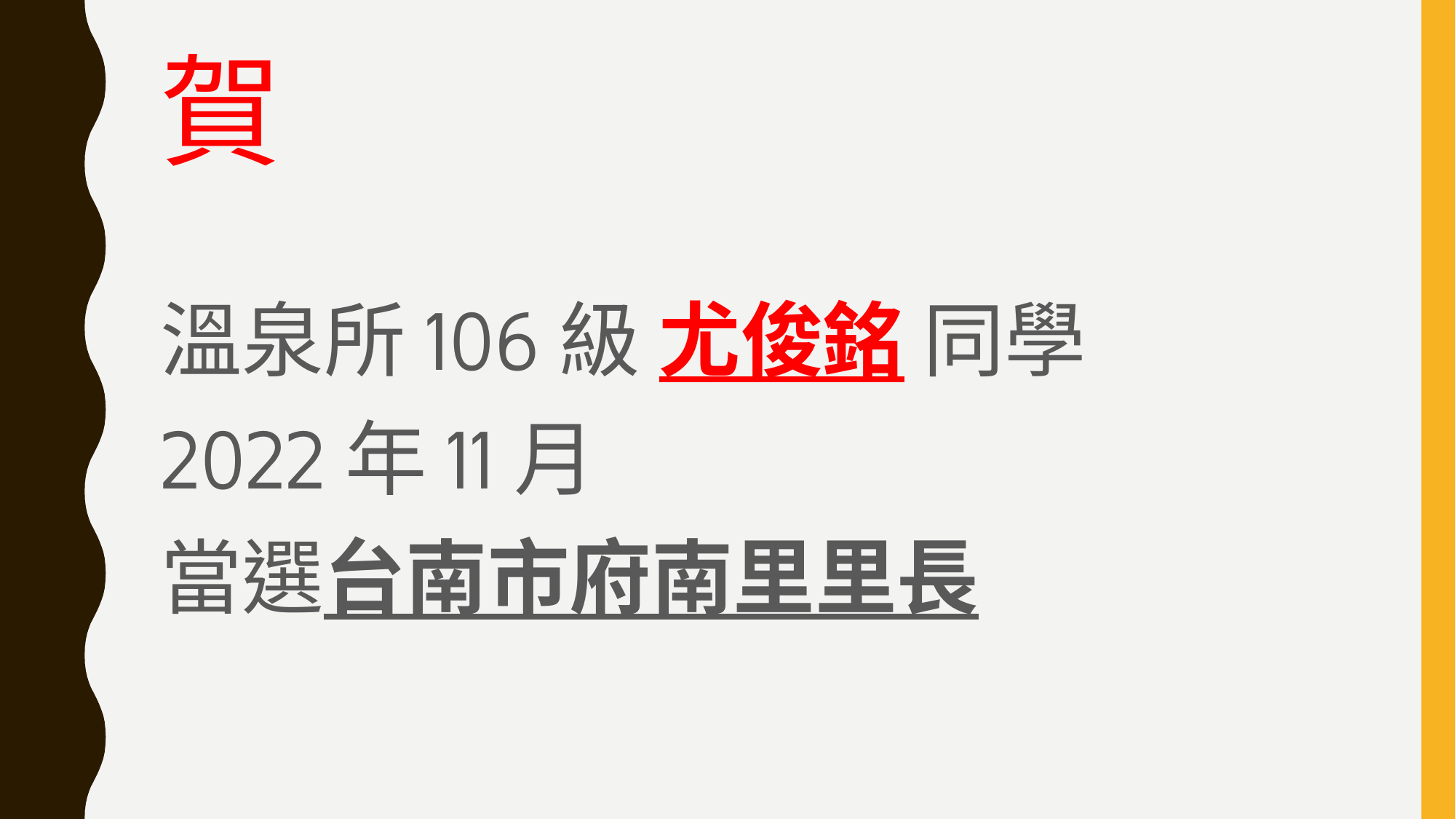

# 賀
溫泉所106級 尤俊銘 同學
2022年11月
當選台南市府南里里長